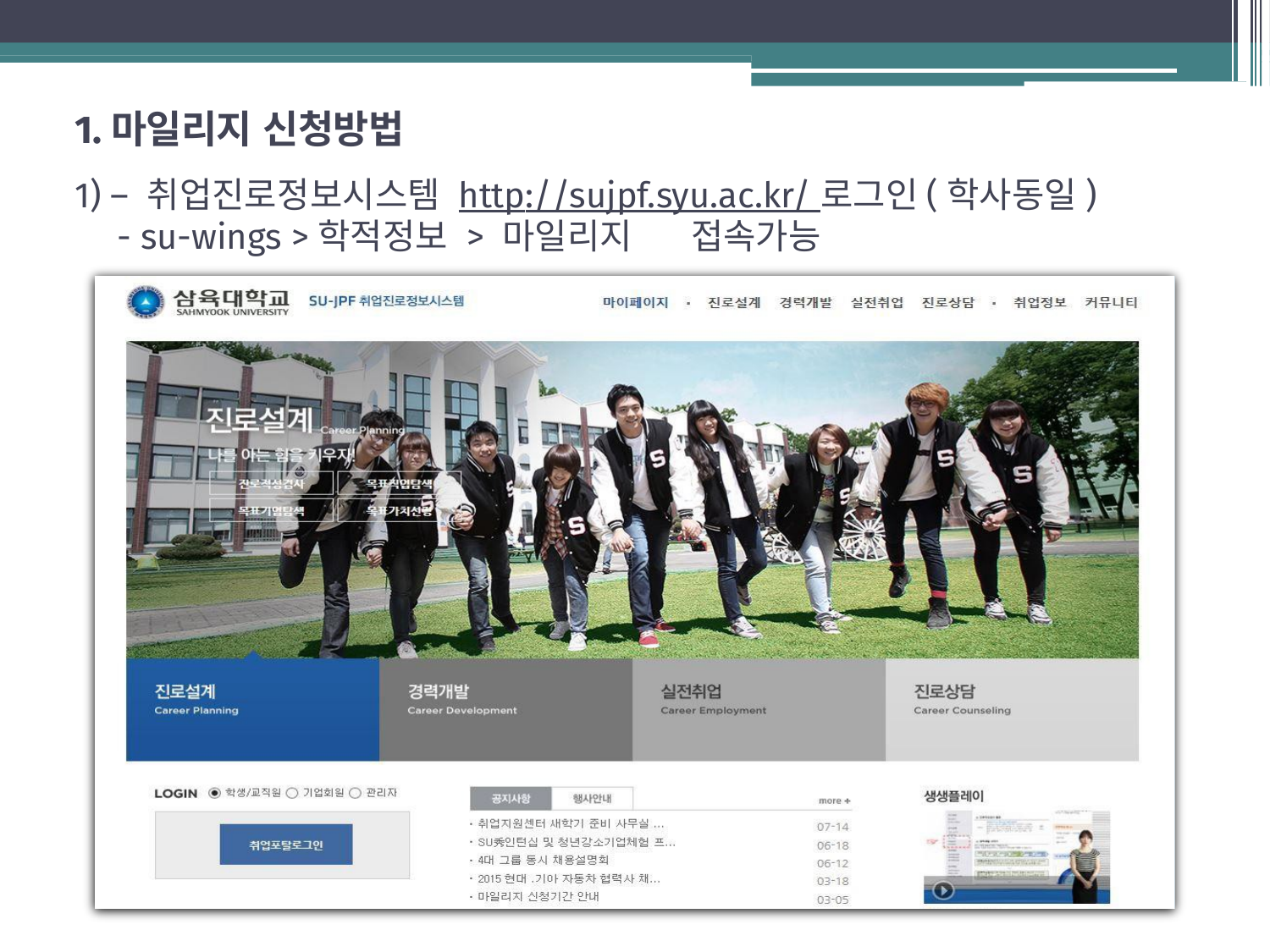

1.마일리지 신청방법
1) – 취업진로정보시스템 http://sujpf.syu.ac.kr/ 로그인(학사동일)
- su-wings >학적정보 > 마일리지	접속가능